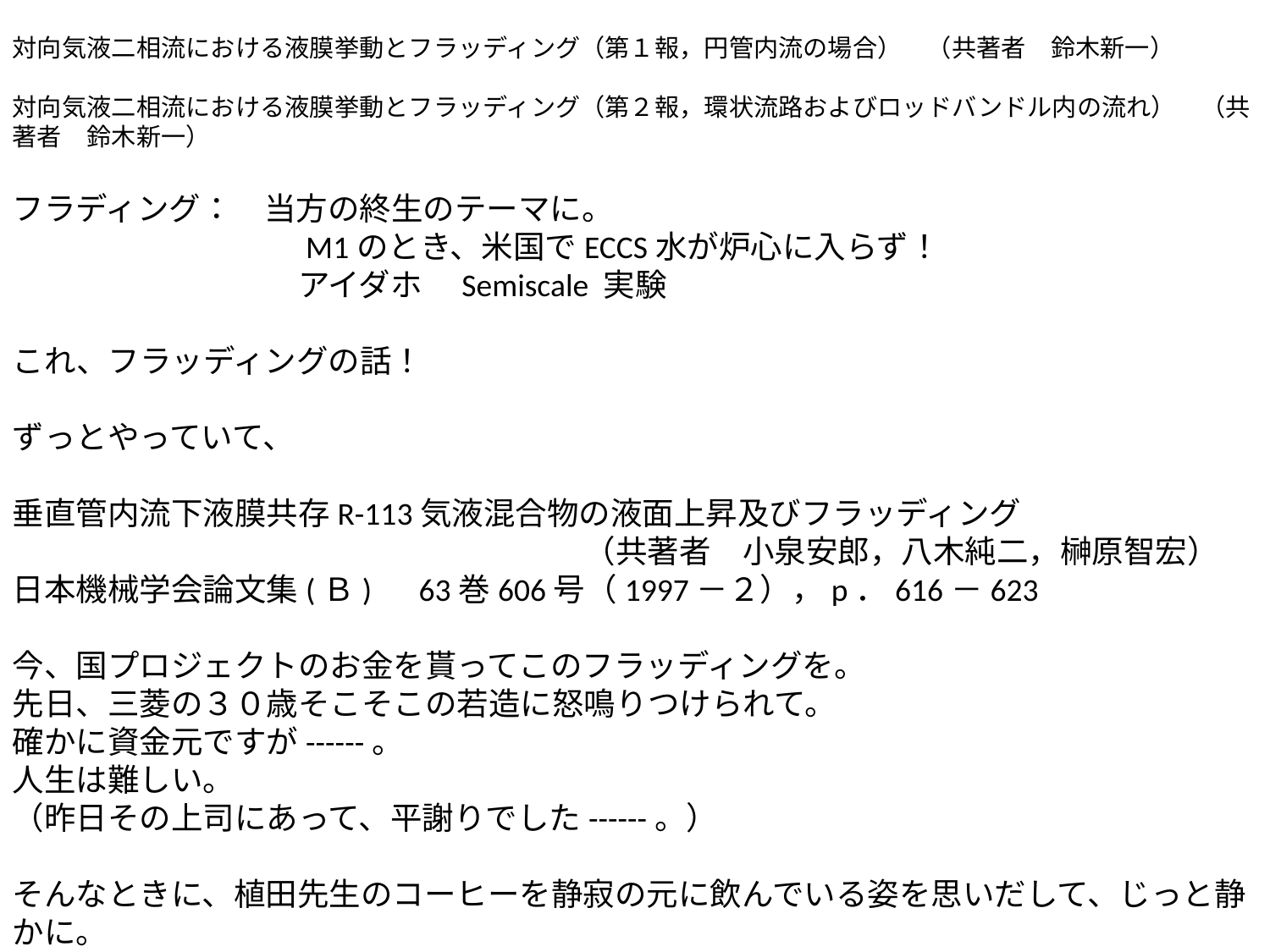

対向気液二相流における液膜挙動とフラッディング（第１報，円管内流の場合）　（共著者　鈴木新一）

対向気液二相流における液膜挙動とフラッディング（第２報，環状流路およびロッドバンドル内の流れ）　（共著者　鈴木新一）

フラディング：　当方の終生のテーマに。
　　　　　　　　　M1のとき、米国でECCS水が炉心に入らず！
　　　　　　　　　アイダホ　Semiscale 実験

これ、フラッディングの話！

ずっとやっていて、

垂直管内流下液膜共存R-113気液混合物の液面上昇及びフラッディング
　　　　　　　　　　　　　　　　　　（共著者　小泉安郎，八木純二，榊原智宏）
日本機械学会論文集(Ｂ)　63巻606号（1997－２），p．616－623

今、国プロジェクトのお金を貰ってこのフラッディングを。
先日、三菱の３０歳そこそこの若造に怒鳴りつけられて。
確かに資金元ですが------。
人生は難しい。
（昨日その上司にあって、平謝りでした------。）

そんなときに、植田先生のコーヒーを静寂の元に飲んでいる姿を思いだして、じっと静かに。